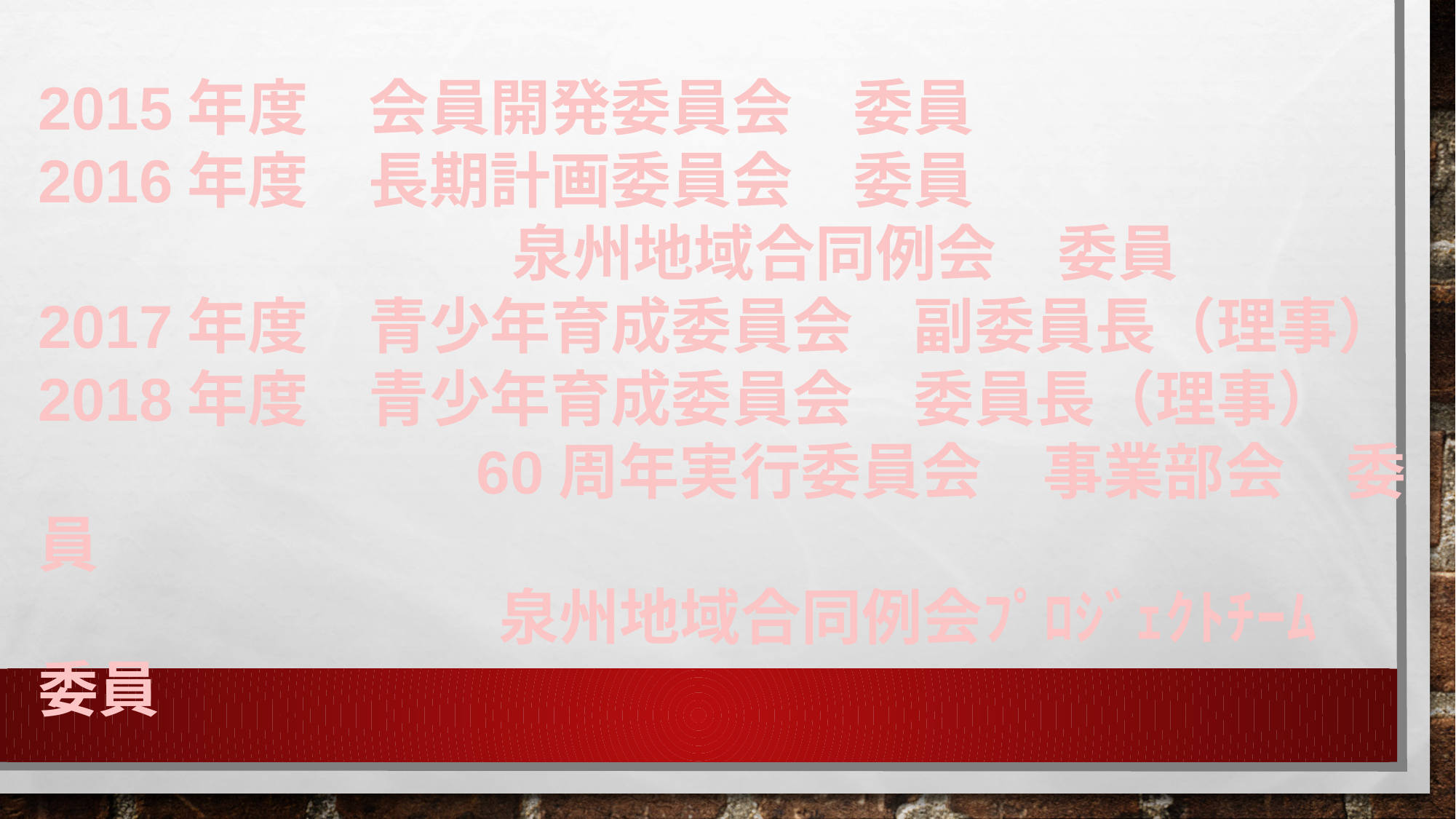

2015年度　会員開発委員会　委員
2016年度　長期計画委員会　委員
		　　　　 泉州地域合同例会　委員
2017年度　青少年育成委員会　副委員長（理事）
2018年度　青少年育成委員会　委員長（理事）
　　　　　　　60周年実行委員会　事業部会　委員
		　　　　泉州地域合同例会ﾌﾟﾛｼﾞｪｸﾄﾁｰﾑ　委員